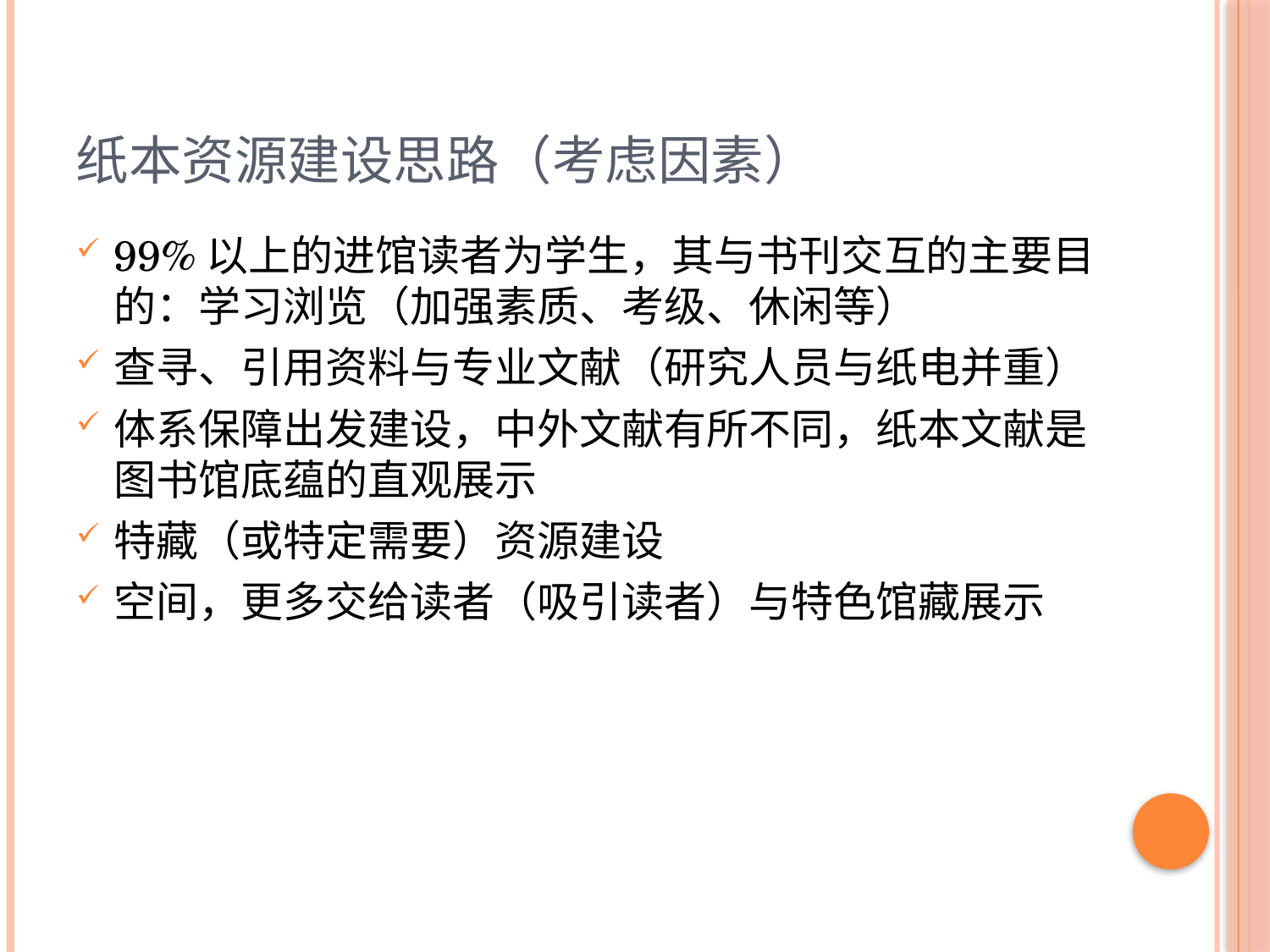

# 纸本资源建设思路（考虑因素）
99%以上的进馆读者为学生，其与书刊交互的主要目的：学习浏览（加强素质、考级、休闲等）
查寻、引用资料与专业文献（研究人员与纸电并重）
体系保障出发建设，中外文献有所不同，纸本文献是图书馆底蕴的直观展示
特藏（或特定需要）资源建设
空间，更多交给读者（吸引读者）与特色馆藏展示